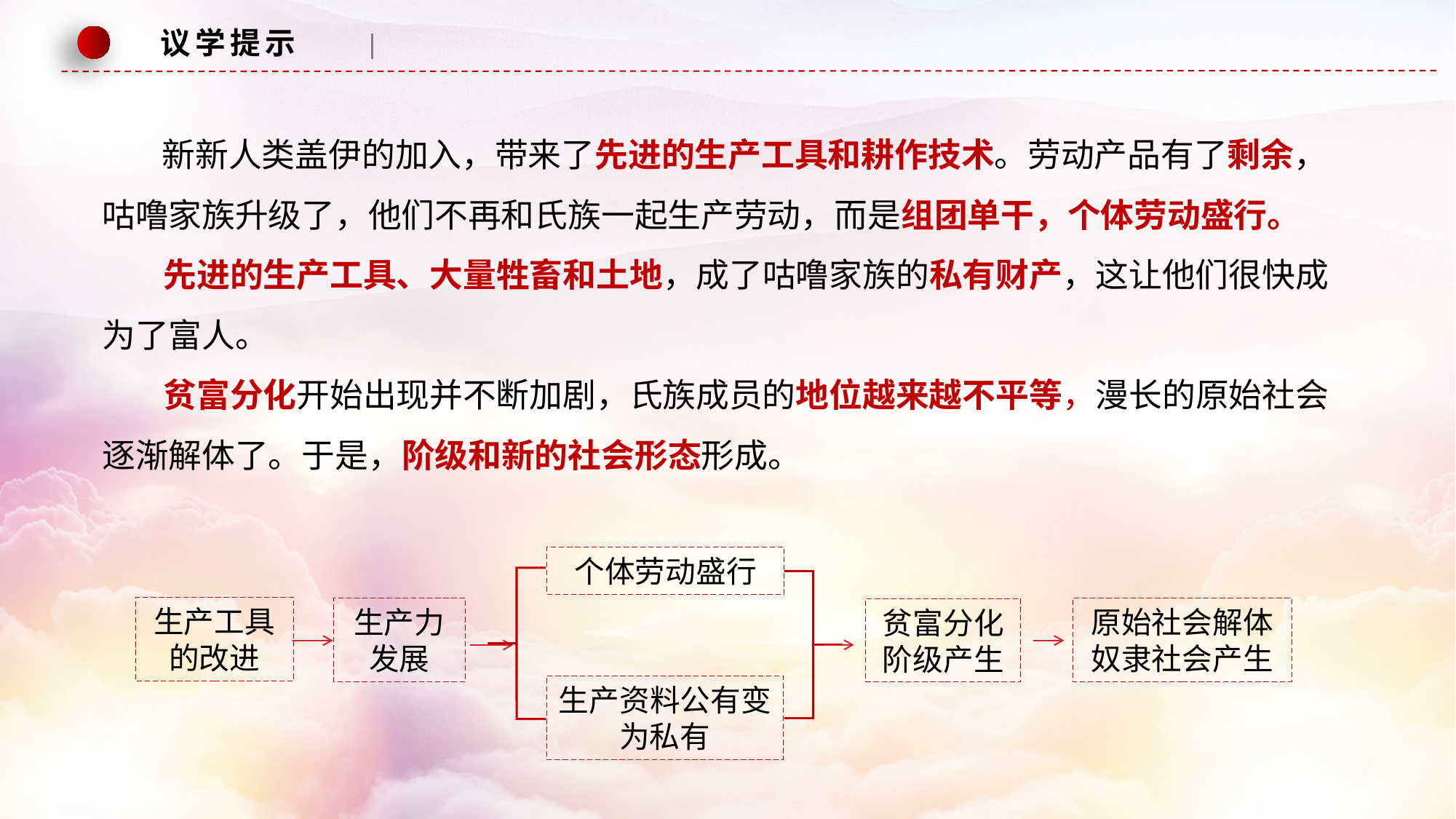

议学提示

       新新人类盖伊的加入，带来了先进的生产工具和耕作技术。劳动产品有了剩余，咕噜家族升级了，他们不再和氏族一起生产劳动，而是组团单干，个体劳动盛行。
       先进的生产工具、大量牲畜和土地，成了咕噜家族的私有财产，这让他们很快成为了富人。
       贫富分化开始出现并不断加剧，氏族成员的地位越来越不平等，漫长的原始社会逐渐解体了。于是，阶级和新的社会形态形成。
个体劳动盛行

生产工具的改进
生产力发展
原始社会解体奴隶社会产生
贫富分化阶级产生
生产资料公有变为私有